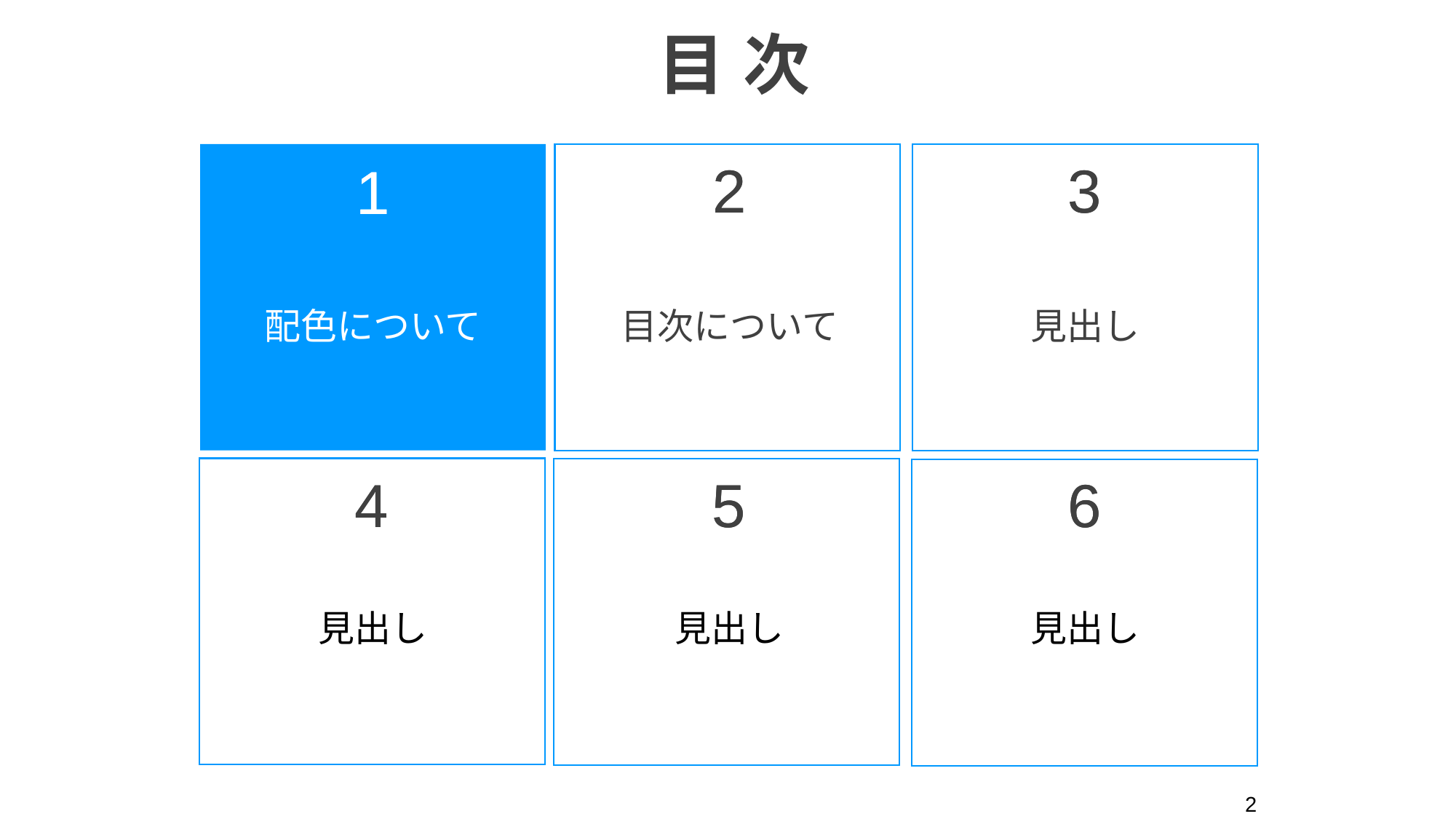

目 次
3
2
1
配色について
目次について
見出し
4
5
6
見出し
見出し
見出し
2